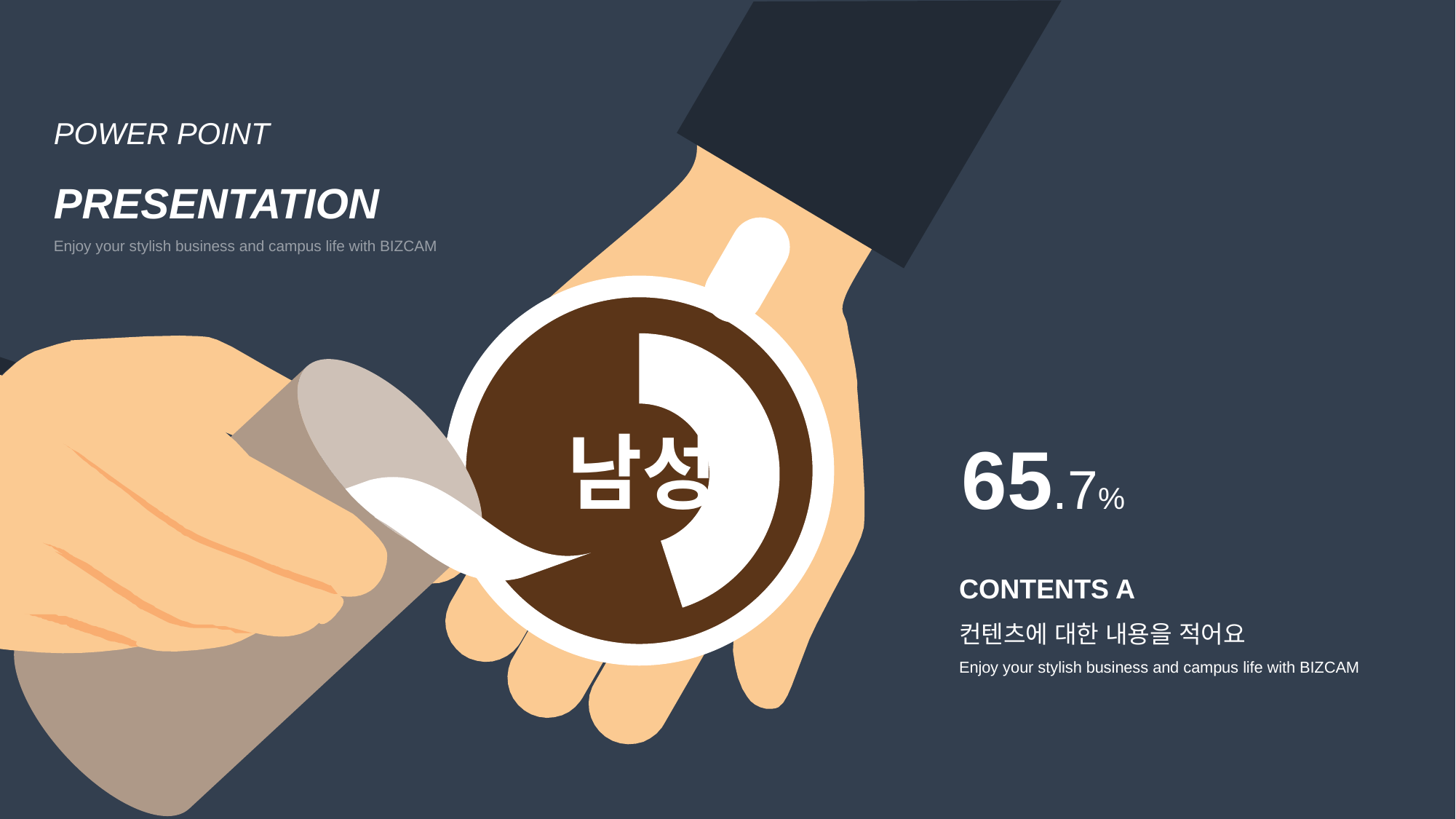

POWER POINT PRESENTATION
Enjoy your stylish business and campus life with BIZCAM

### Chart

| Category | 계열 1 |
|---|---|
| 항목 1 | 45.0 |
| 항목 2 | 55.0 |

남성
65.7%
CONTENTS A
컨텐츠에 대한 내용을 적어요
Enjoy your stylish business and campus life with BIZCAM